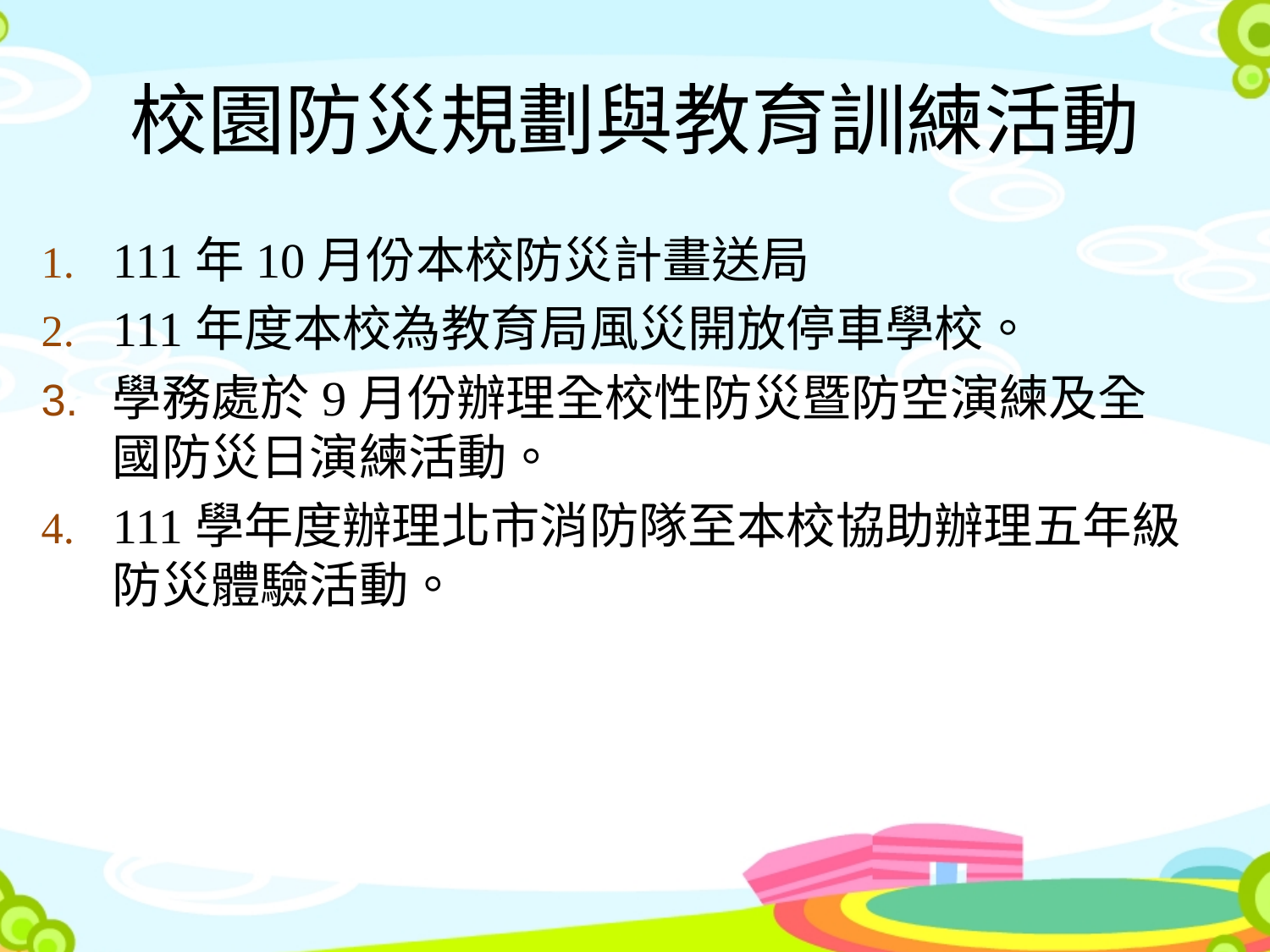

# 校園防災規劃與教育訓練活動
111年10月份本校防災計畫送局
111年度本校為教育局風災開放停車學校。
學務處於9月份辦理全校性防災暨防空演練及全國防災日演練活動。
111學年度辦理北市消防隊至本校協助辦理五年級防災體驗活動。